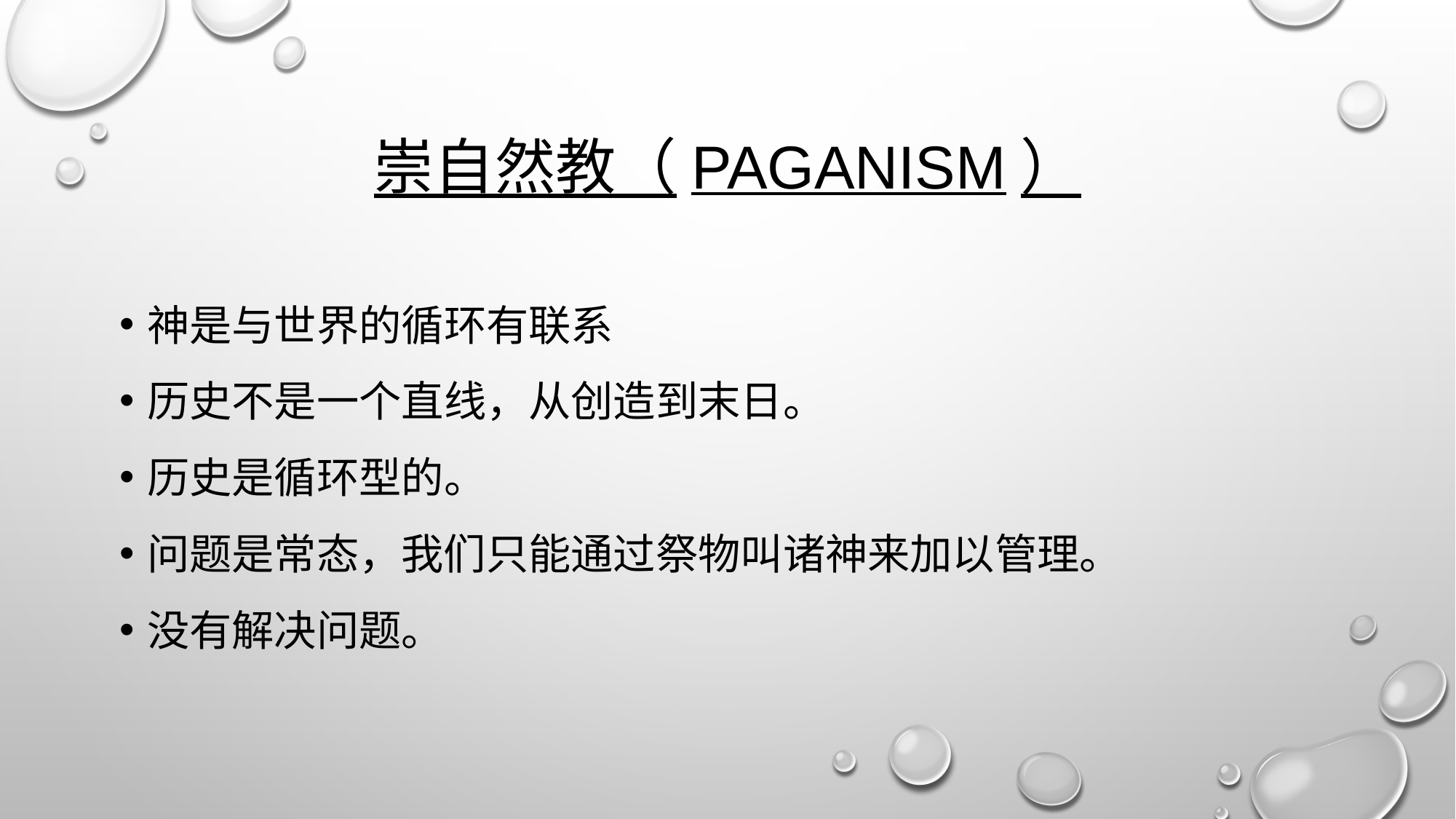

# 崇自然教（Paganism）
神是与世界的循环有联系
历史不是一个直线，从创造到末日。
历史是循环型的。
问题是常态，我们只能通过祭物叫诸神来加以管理。
没有解决问题。